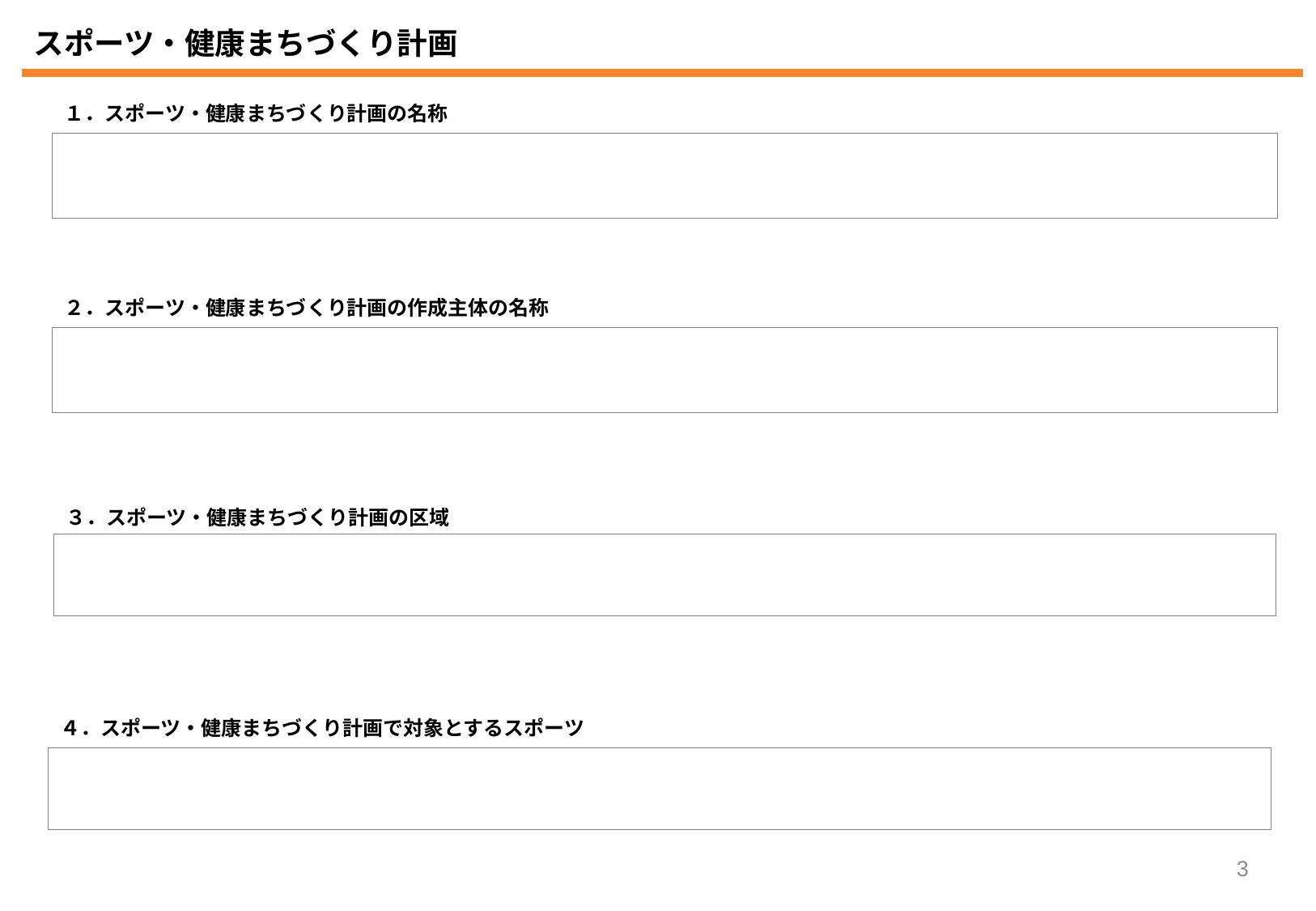

スポーツ・健康まちづくり計画
| １．スポーツ・健康まちづくり計画の名称 |
| --- |
|  |
| ２．スポーツ・健康まちづくり計画の作成主体の名称 |
| --- |
|  |
| ３．スポーツ・健康まちづくり計画の区域 |
| --- |
|  |
| ４．スポーツ・健康まちづくり計画で対象とするスポーツ |
| --- |
|  |
3